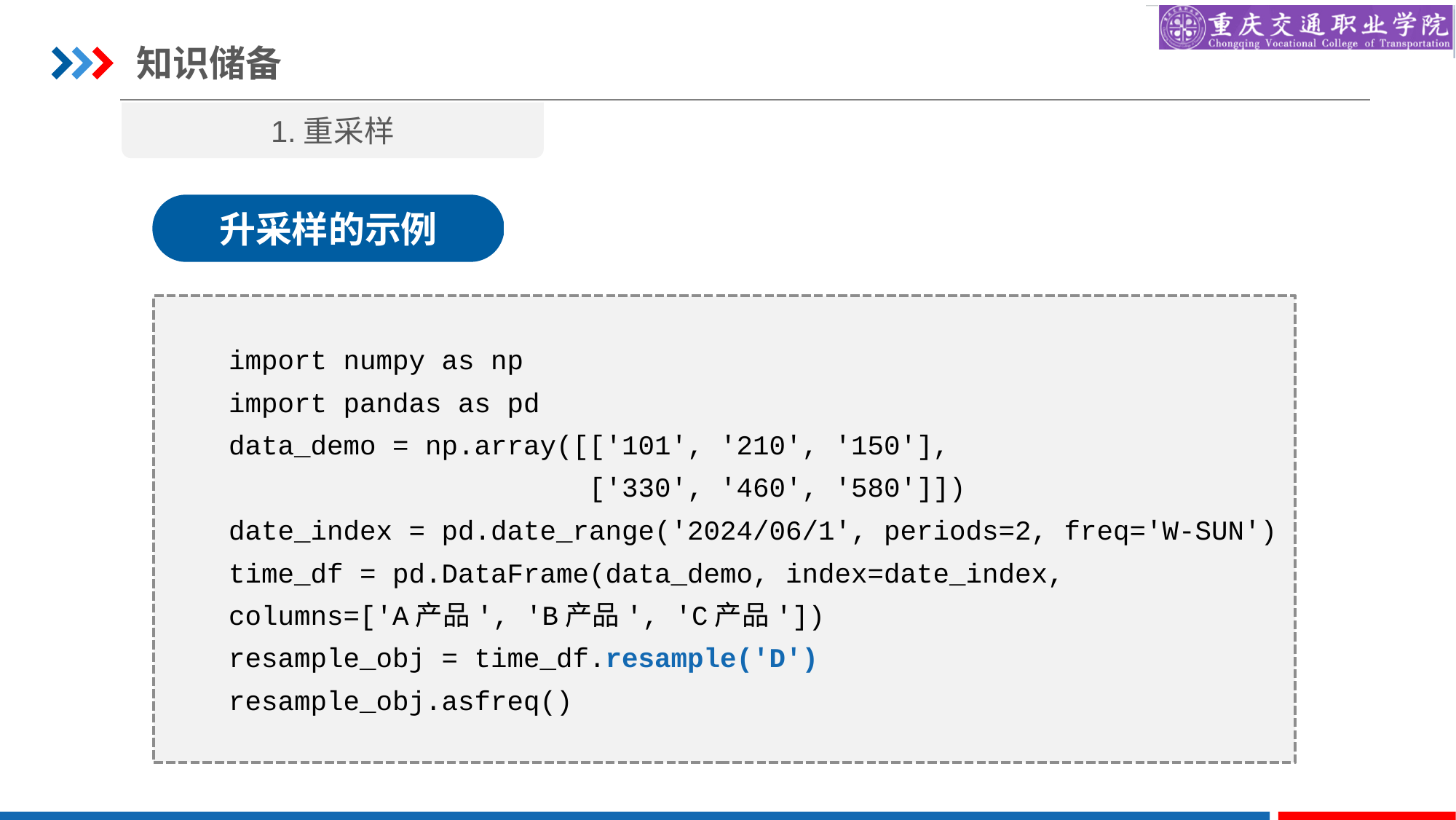

知识储备

1.重采样
升采样的示例

import numpy as np
import pandas as pd
data_demo = np.array([['101', '210', '150'],
                      ['330', '460', '580']])
date_index = pd.date_range('2024/06/1', periods=2, freq='W-SUN')
time_df = pd.DataFrame(data_demo, index=date_index,
columns=['A产品', 'B产品', 'C产品'])
resample_obj = time_df.resample('D')
resample_obj.asfreq()